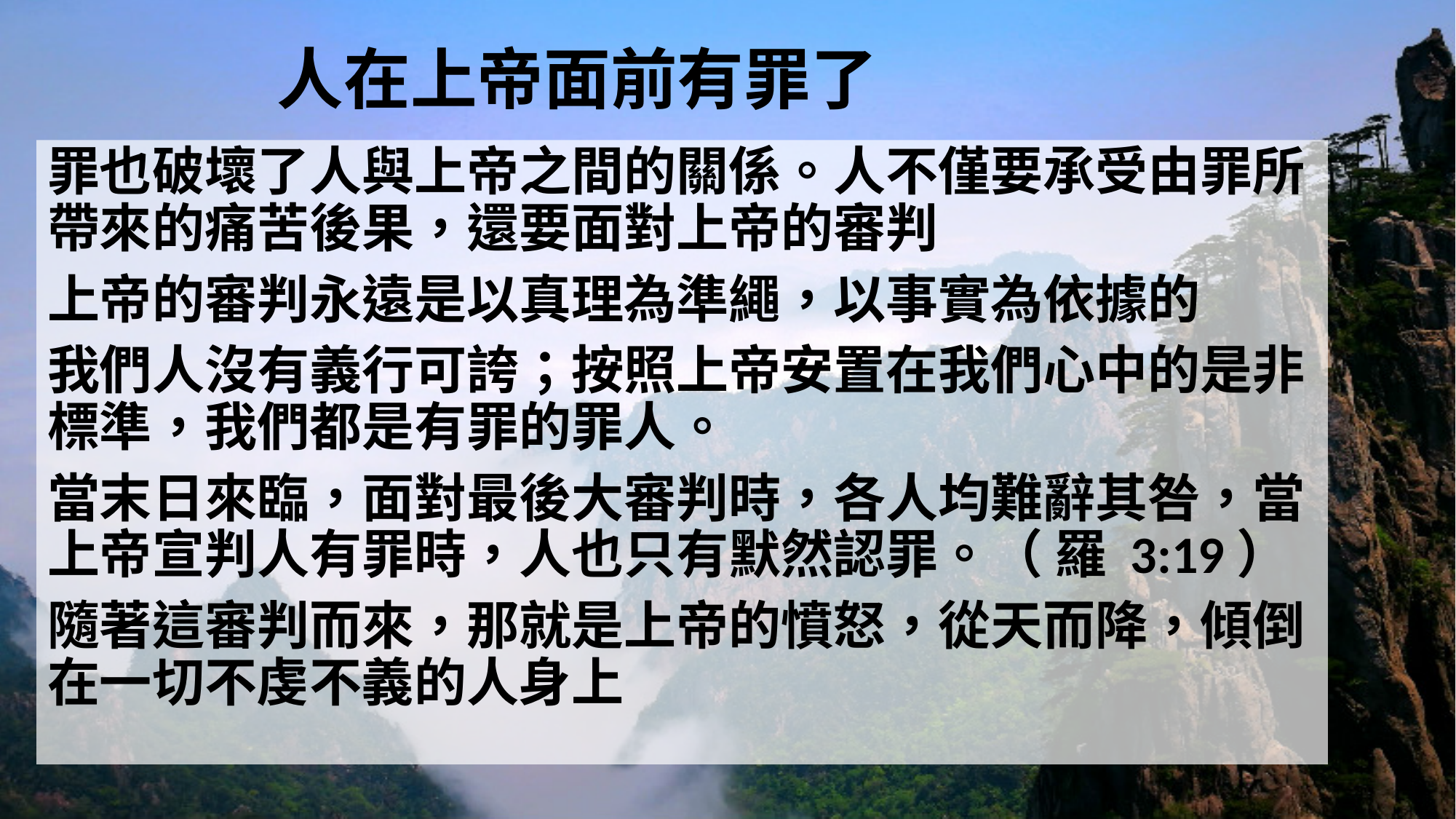

# 人在上帝面前有罪了
罪也破壞了人與上帝之間的關係。人不僅要承受由罪所帶來的痛苦後果，還要面對上帝的審判
上帝的審判永遠是以真理為準繩，以事實為依據的
我們人沒有義行可誇；按照上帝安置在我們心中的是非標準，我們都是有罪的罪人。
當末日來臨，面對最後大審判時，各人均難辭其咎，當上帝宣判人有罪時，人也只有默然認罪。（ 羅 3:19）
隨著這審判而來，那就是上帝的憤怒，從天而降，傾倒在一切不虔不義的人身上